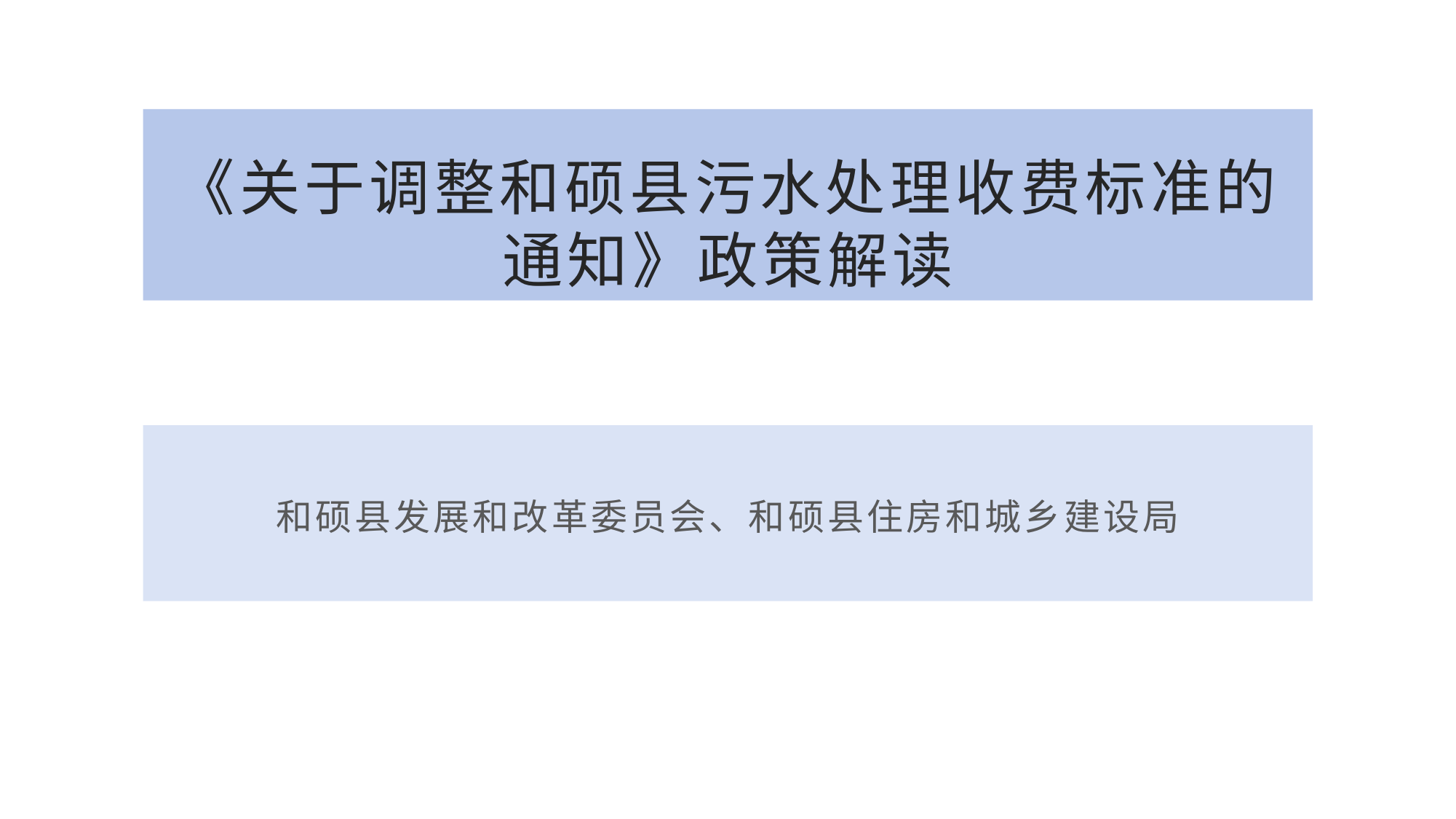

# 《关于调整和硕县污水处理收费标准的通知》政策解读

和硕县发展和改革委员会、和硕县住房和城乡建设局